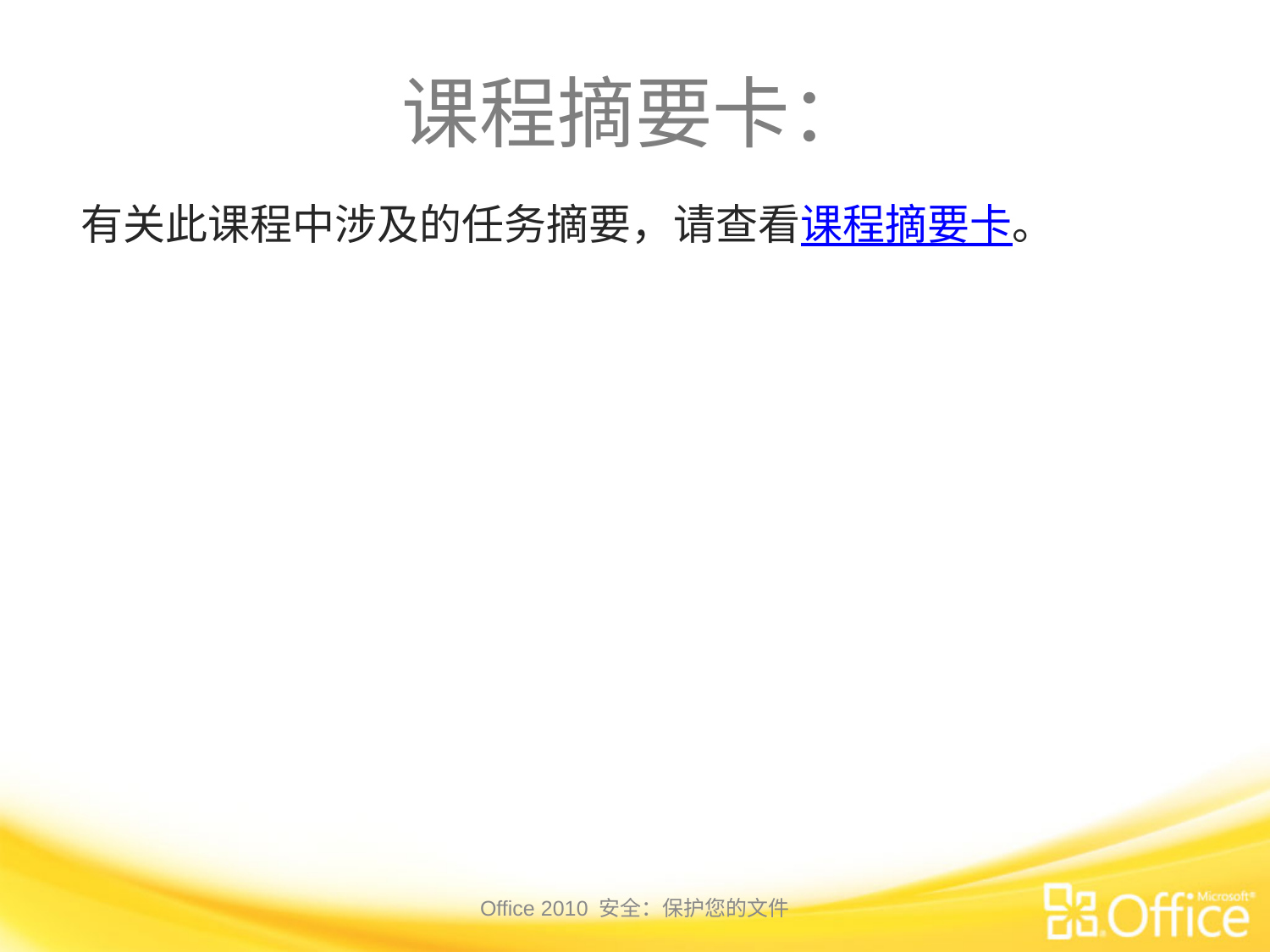

# 课程摘要卡：
有关此课程中涉及的任务摘要，请查看课程摘要卡。
Office 2010 安全：保护您的文件